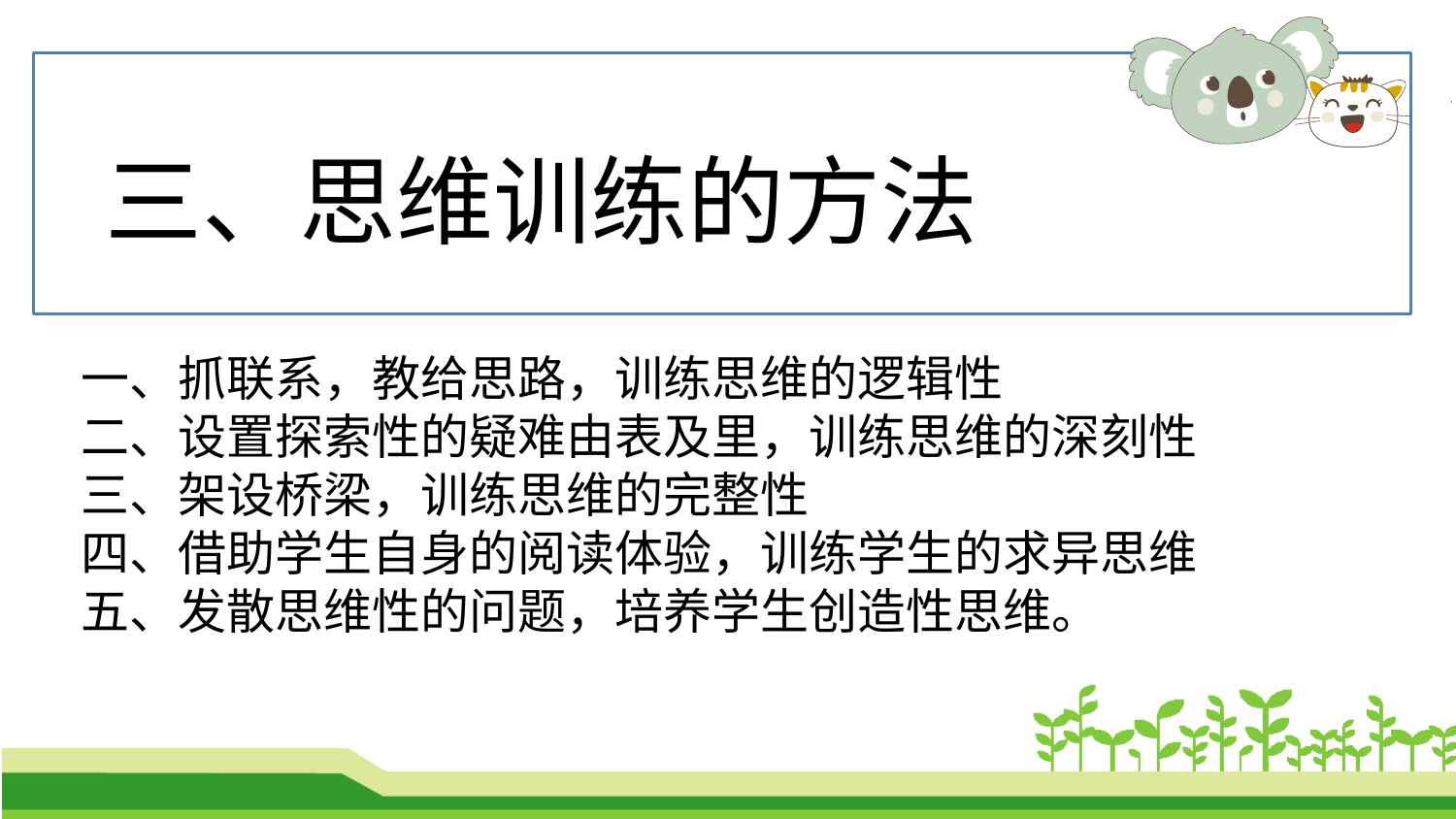

三、思维训练的方法
  一、抓联系，教给思路，训练思维的逻辑性
  二、设置探索性的疑难由表及里，训练思维的深刻性
  三、架设桥梁，训练思维的完整性
  四、借助学生自身的阅读体验，训练学生的求异思维
  五、发散思维性的问题，培养学生创造性思维。